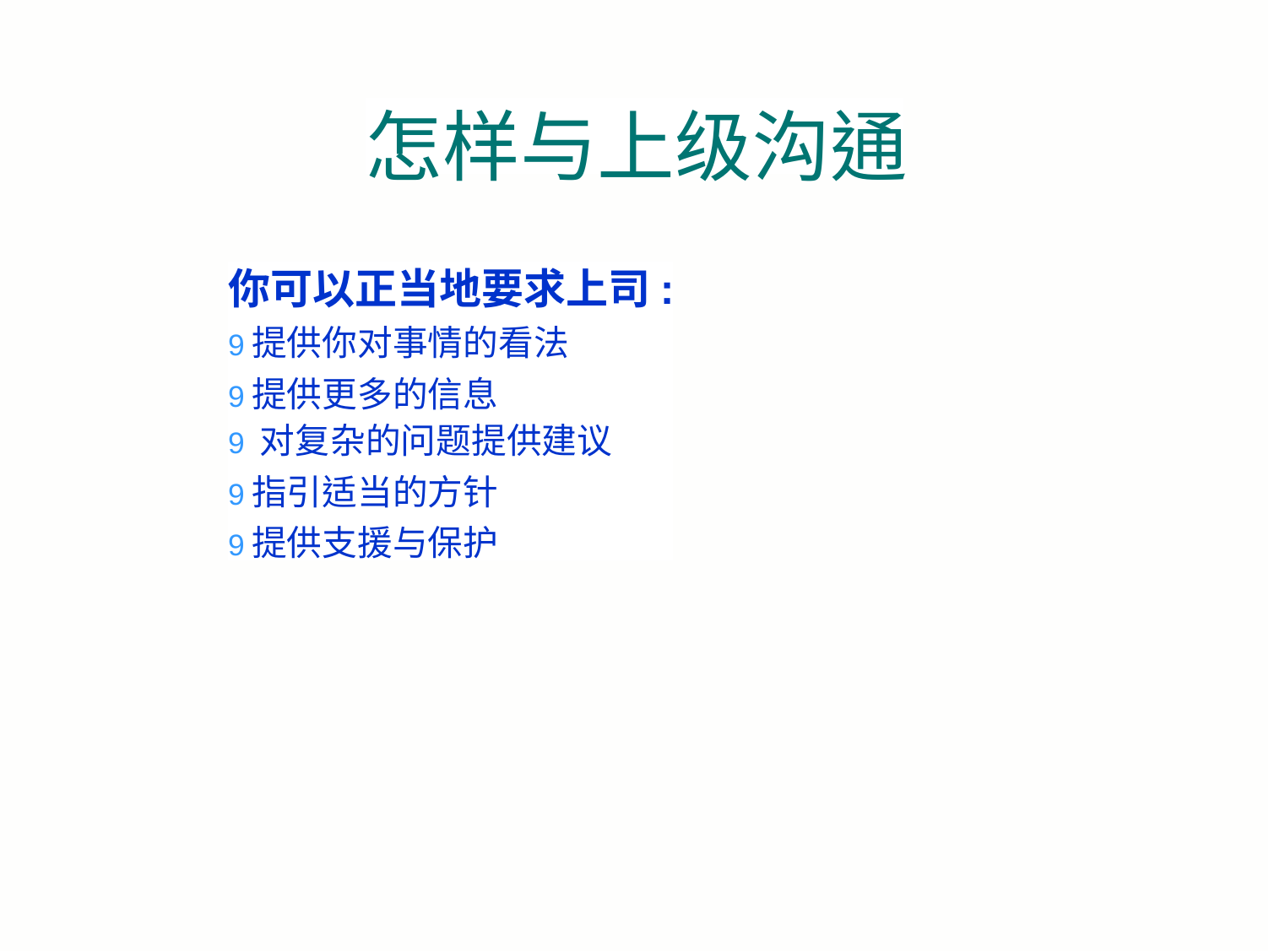

怎样与上级沟通
你可以正当地要求上司:
9提供你对事情的看法
9提供更多的信息
9 对复杂的问题提供建议
9指引适当的方针
9提供支援与保护